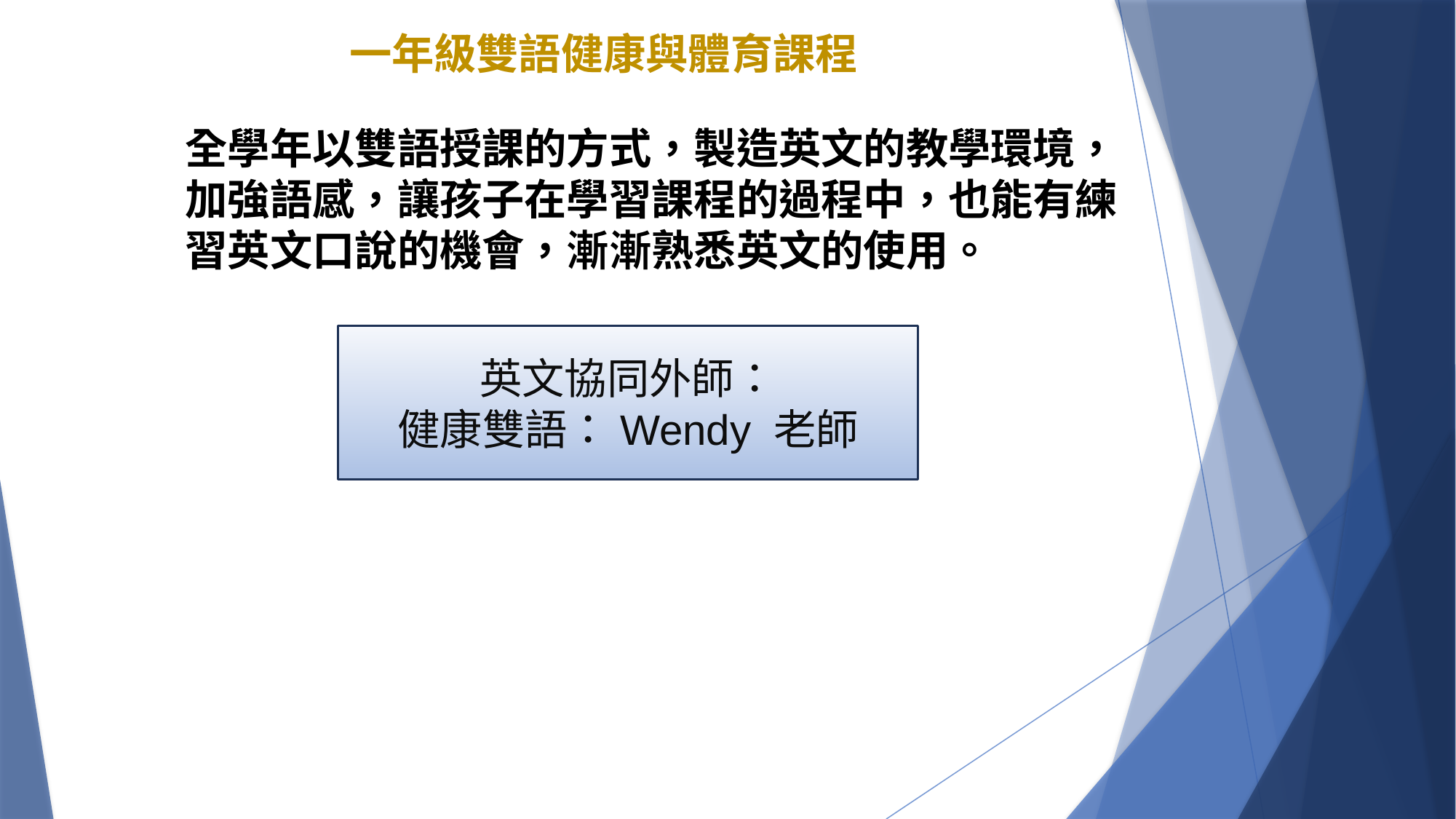

一年級雙語健康與體育課程
全學年以雙語授課的方式，製造英文的教學環境，加強語感，讓孩子在學習課程的過程中，也能有練習英文口說的機會，漸漸熟悉英文的使用。

英文協同外師：
健康雙語：Wendy 老師